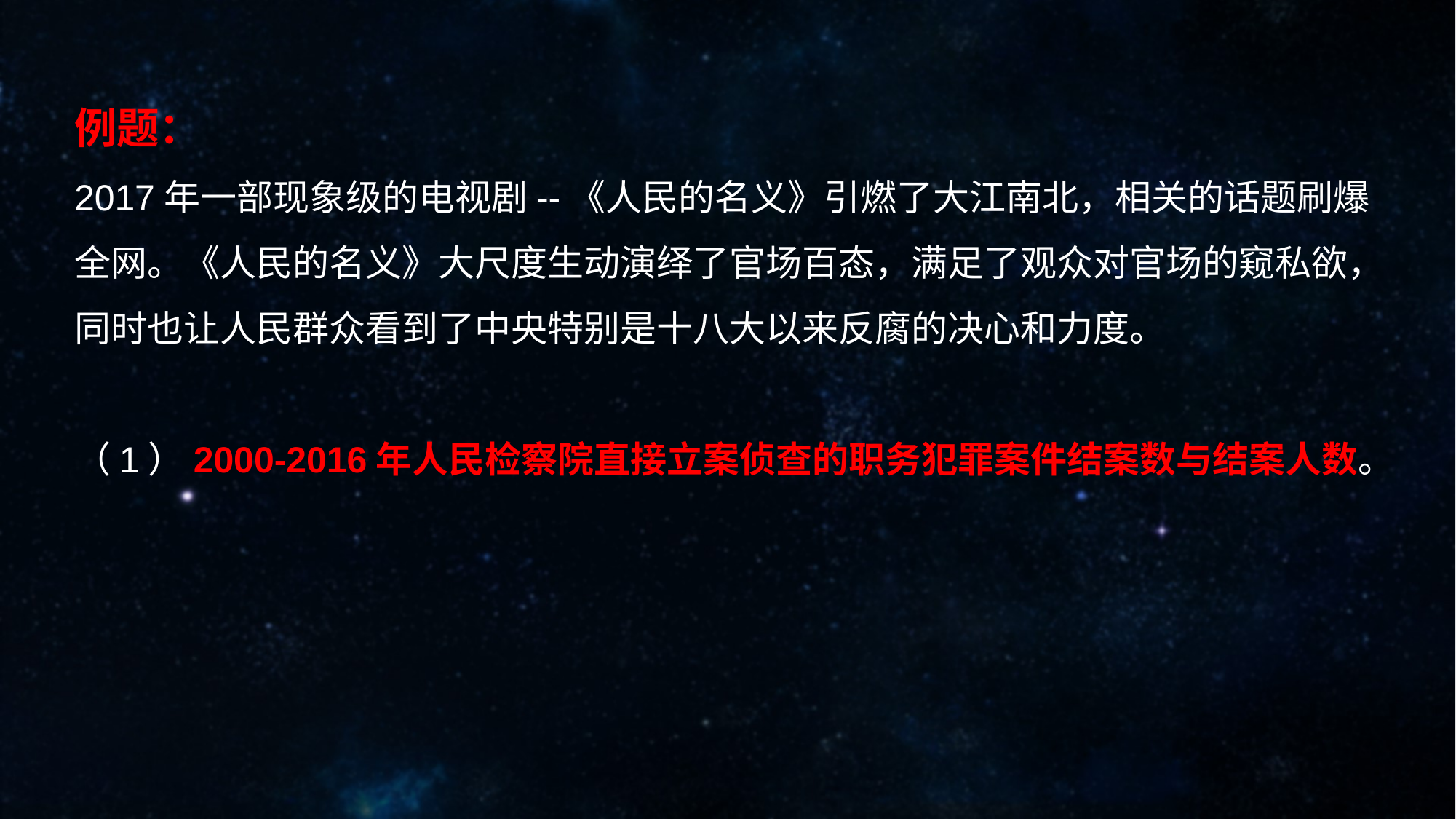

例题：
2017年一部现象级的电视剧--《人民的名义》引燃了大江南北，相关的话题刷爆全网。《人民的名义》大尺度生动演绎了官场百态，满足了观众对官场的窥私欲，同时也让人民群众看到了中央特别是十八大以来反腐的决心和力度。

（1）2000-2016年人民检察院直接立案侦查的职务犯罪案件结案数与结案人数。